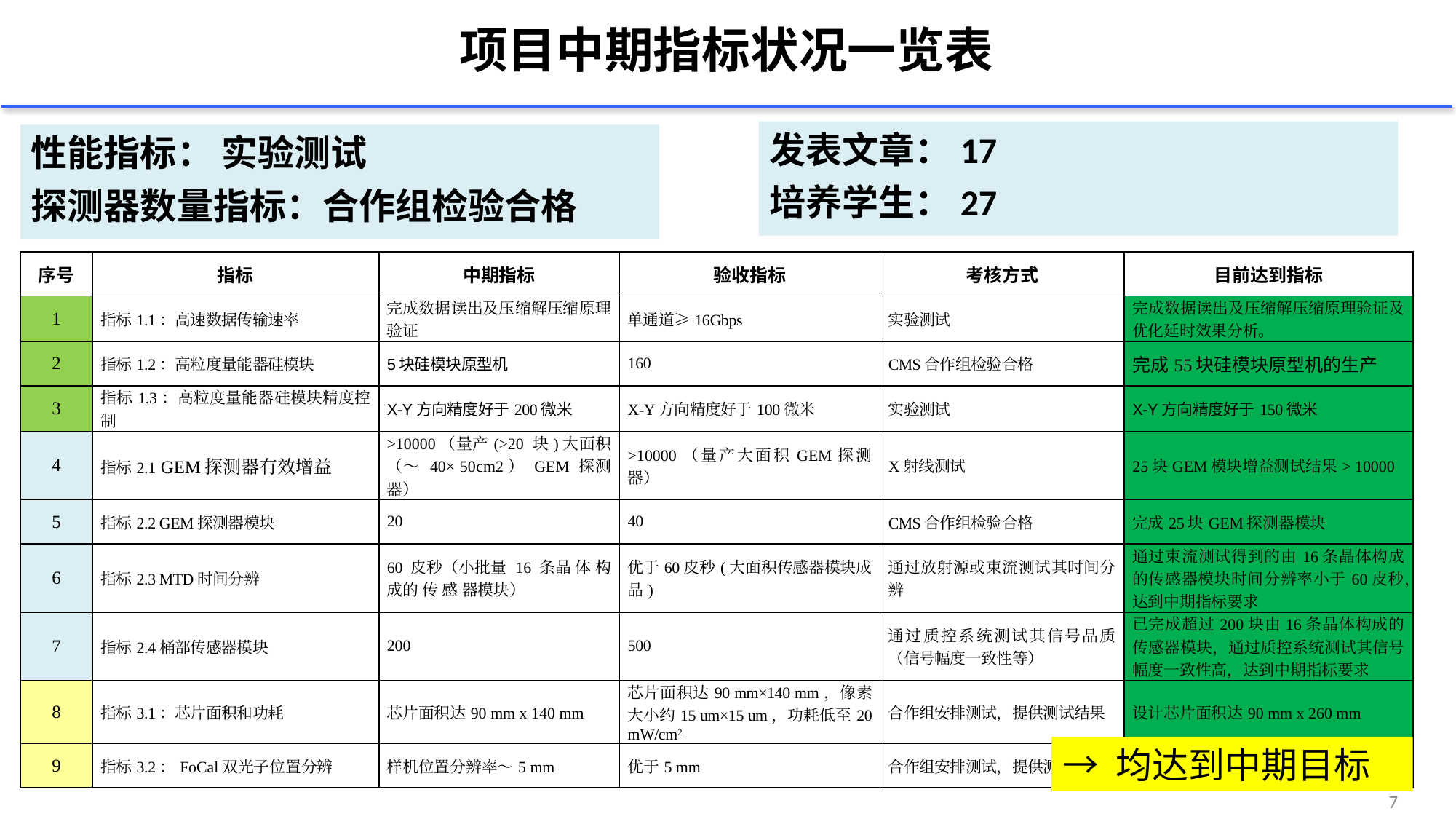

# 项目中期指标状况一览表
发表文章：17
培养学生：27
性能指标： 实验测试
探测器数量指标：合作组检验合格
| 序号 | 指标 | 中期指标 | 验收指标 | 考核方式 | 目前达到指标 |
| --- | --- | --- | --- | --- | --- |
| 1 | 指标1.1：高速数据传输速率 | 完成数据读出及压缩解压缩原理验证 | 单通道≥16Gbps | 实验测试 | 完成数据读出及压缩解压缩原理验证及优化延时效果分析。 |
| 2 | 指标1.2：高粒度量能器硅模块 | 5块硅模块原型机 | 160 | CMS合作组检验合格 | 完成55块硅模块原型机的生产 |
| 3 | 指标1.3：高粒度量能器硅模块精度控制 | X-Y方向精度好于200微米 | X-Y方向精度好于100微米 | 实验测试 | X-Y方向精度好于150微米 |
| 4 | 指标2.1 GEM探测器有效增益 | >10000（量产(>20 块)大面积（～ 40× 50cm2） GEM 探测器） | >10000（量产大面积GEM探测器） | X射线测试 | 25块GEM模块增益测试结果> 10000 |
| 5 | 指标2.2 GEM探测器模块 | 20 | 40 | CMS合作组检验合格 | 完成25块GEM探测器模块 |
| 6 | 指标2.3 MTD时间分辨 | 60 皮秒（小批量 16 条晶 体 构 成的 传 感 器模块） | 优于60皮秒(大面积传感器模块成品) | 通过放射源或束流测试其时间分辨 | 通过束流测试得到的由16条晶体构成的传感器模块时间分辨率小于60皮秒，达到中期指标要求 |
| 7 | 指标2.4桶部传感器模块 | 200 | 500 | 通过质控系统测试其信号品质（信号幅度一致性等） | 已完成超过200块由16条晶体构成的传感器模块，通过质控系统测试其信号幅度一致性高，达到中期指标要求 |
| 8 | 指标3.1：芯片面积和功耗 | 芯片面积达90 mm x 140 mm | 芯片面积达90 mm×140 mm，像素大小约15 um×15 um，功耗低至20 mW/cm2 | 合作组安排测试，提供测试结果 | 设计芯片面积达90 mm x 260 mm |
| 9 | 指标3.2：FoCal双光子位置分辨 | 样机位置分辨率～5 mm | 优于5 mm | 合作组安排测试，提供测试结果 | 样机位置分辨率 < 5 mm |
→ 均达到中期目标
7